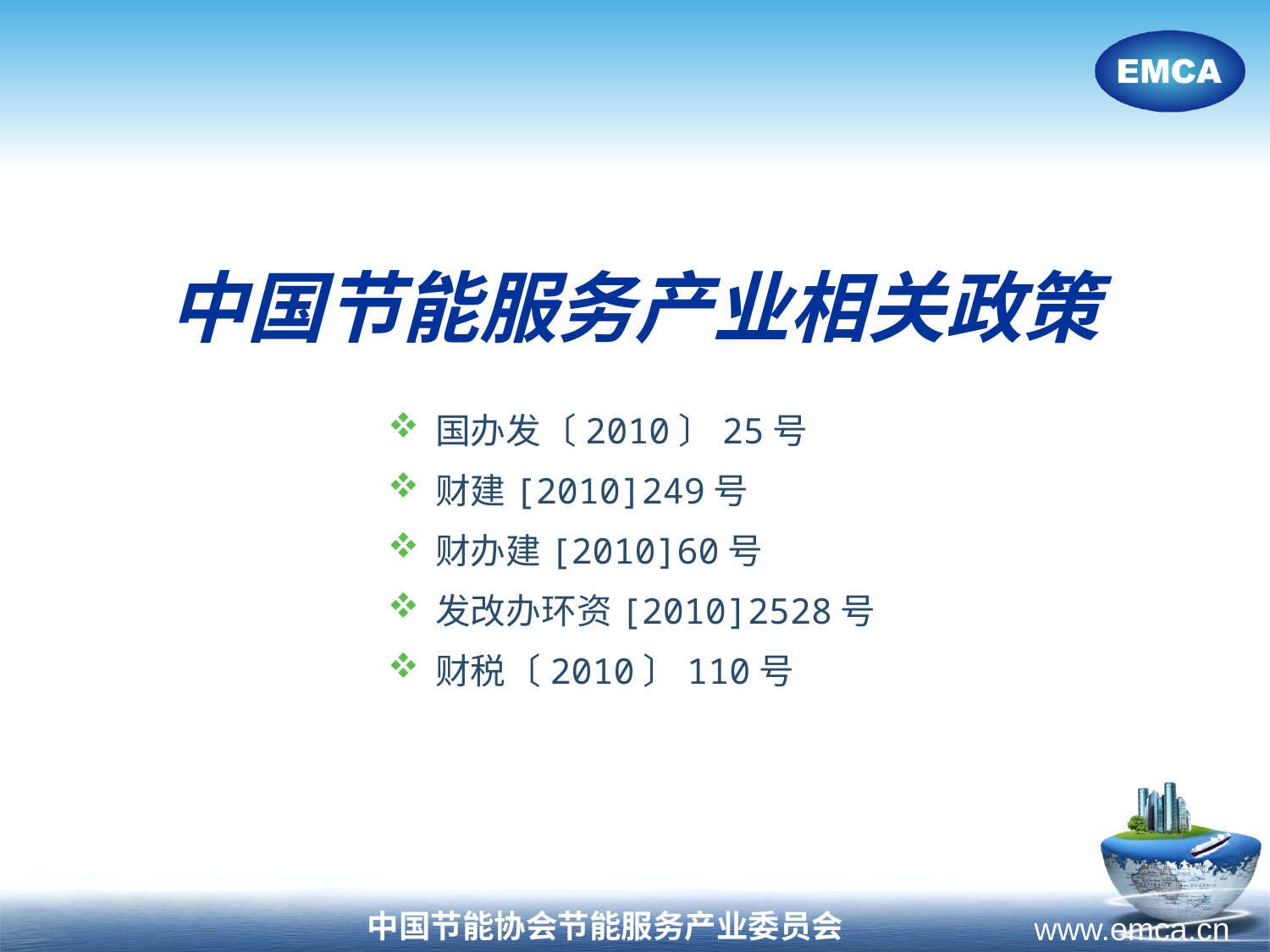

# 中国节能服务产业相关政策
国办发〔2010〕25号
财建[2010]249号
财办建[2010]60号
发改办环资[2010]2528号
财税〔2010〕110号